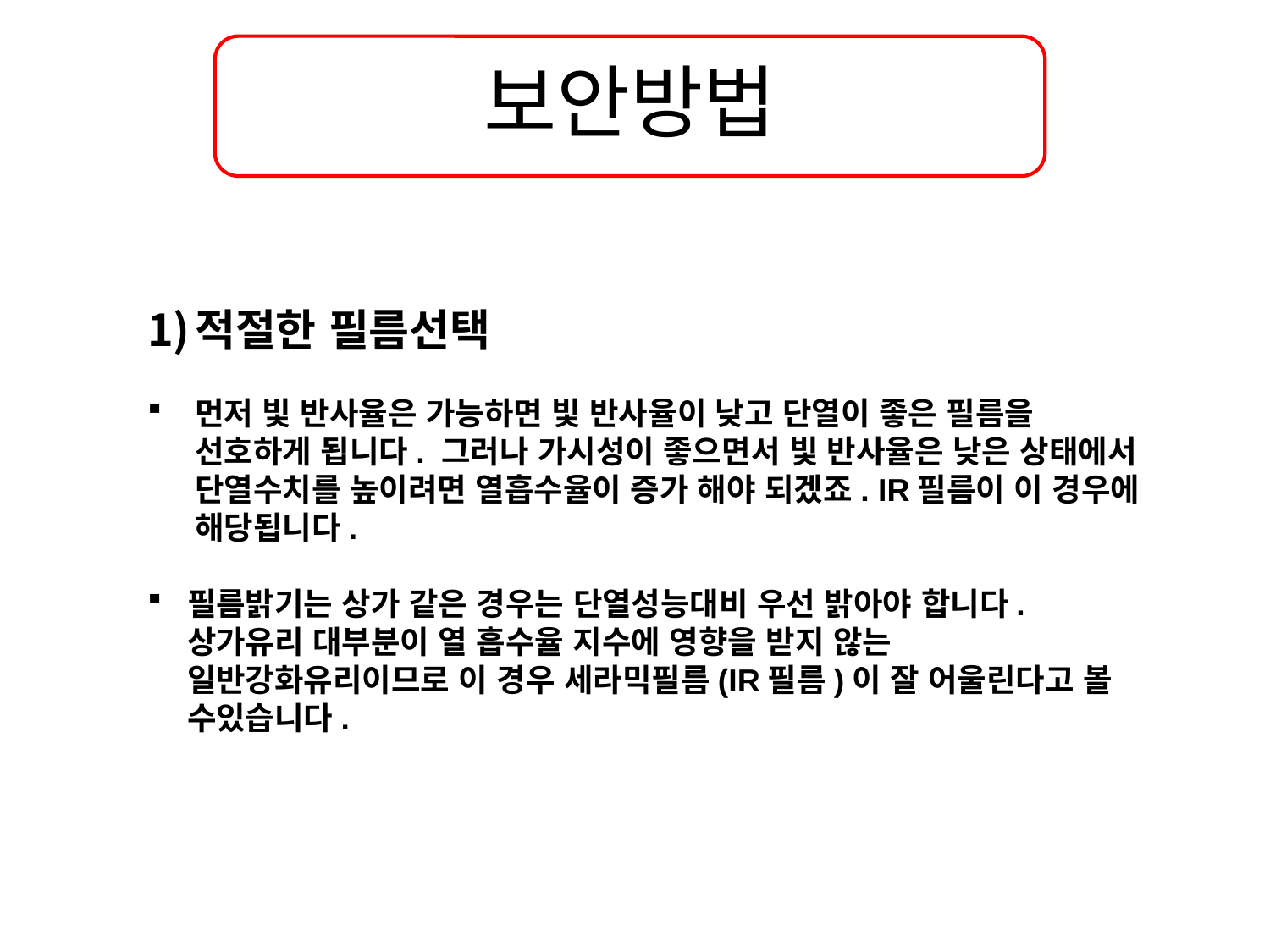

보안방법
적절한 필름선택

먼저 빛 반사율은 가능하면 빛 반사율이 낮고 단열이 좋은 필름을 선호하게 됩니다. 그러나 가시성이 좋으면서 빛 반사율은 낮은 상태에서 단열수치를 높이려면 열흡수율이 증가 해야 되겠죠. IR필름이 이 경우에 해당됩니다.

필름밝기는 상가 같은 경우는 단열성능대비 우선 밝아야 합니다.상가유리 대부분이 열 흡수율 지수에 영향을 받지 않는 일반강화유리이므로 이 경우 세라믹필름(IR필름)이 잘 어울린다고 볼 수있습니다.